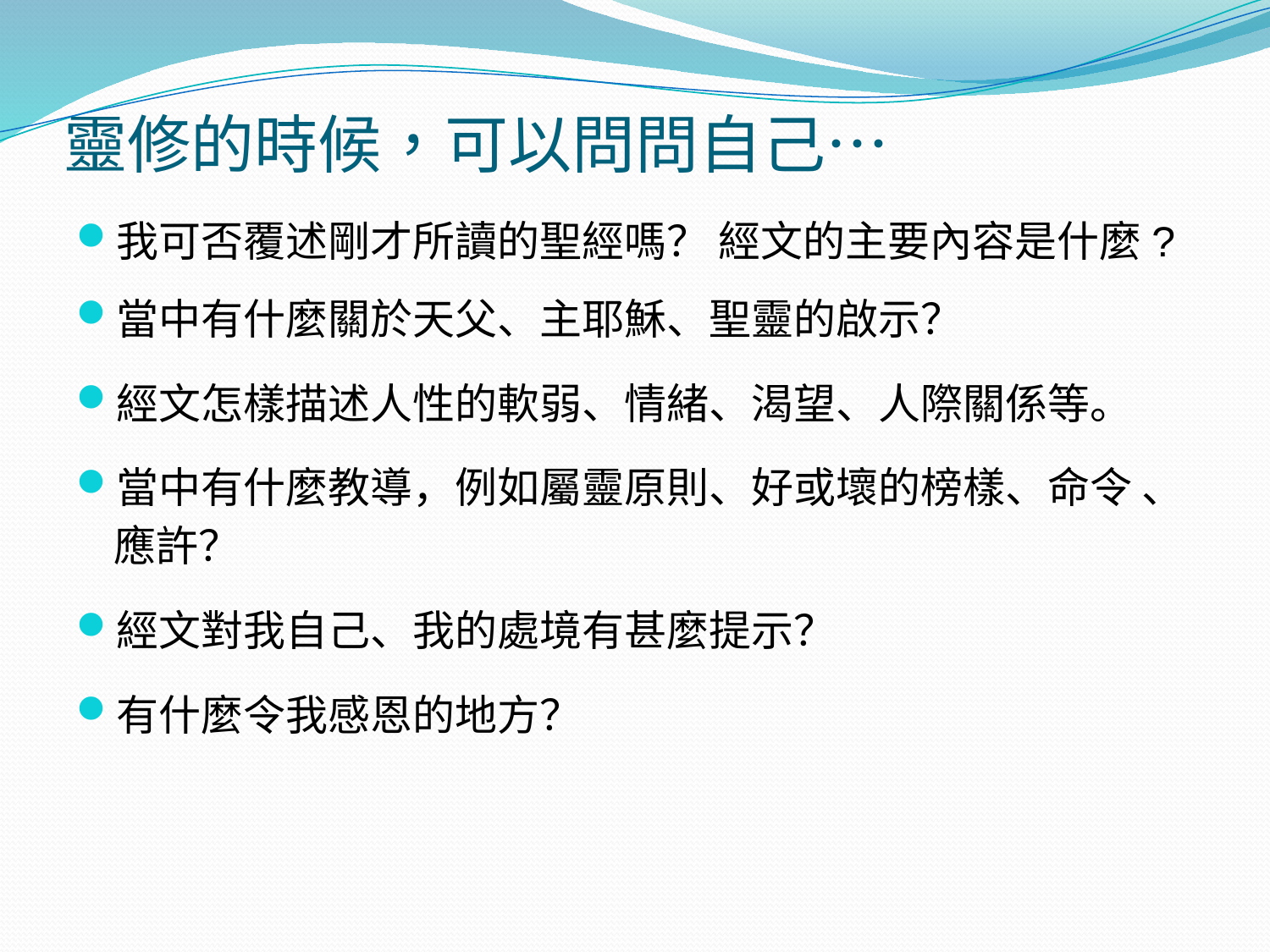

# 靈修的時候，可以問問⾃⼰…
我可否覆述剛才所讀的聖經嗎？ 經文的主要內容是什麼?
當中有什麼關於天父、主耶穌、聖靈的啟示？
經文怎樣描述人性的軟弱、情緒、渴望、人際關係等。
當中有什麼教導，例如屬靈原則、好或壞的榜樣、命令 、 應許？
經文對我自己、我的處境有甚麼提示？
有什麼令我感恩的地⽅？